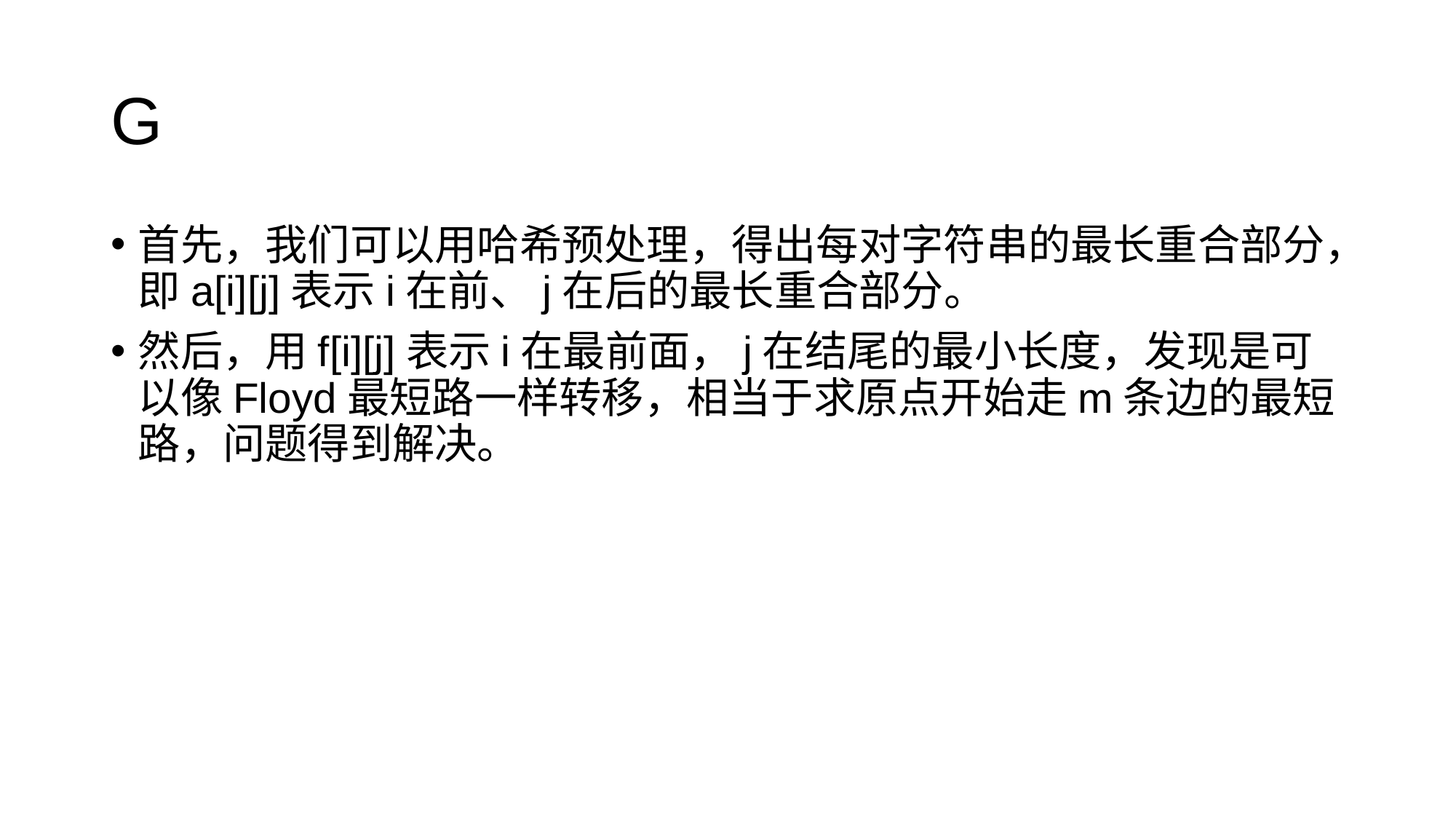

# G
首先，我们可以用哈希预处理，得出每对字符串的最长重合部分，即a[i][j]表示i在前、j在后的最长重合部分。
然后，用f[i][j]表示i在最前面，j在结尾的最小长度，发现是可以像Floyd最短路一样转移，相当于求原点开始走m条边的最短路，问题得到解决。